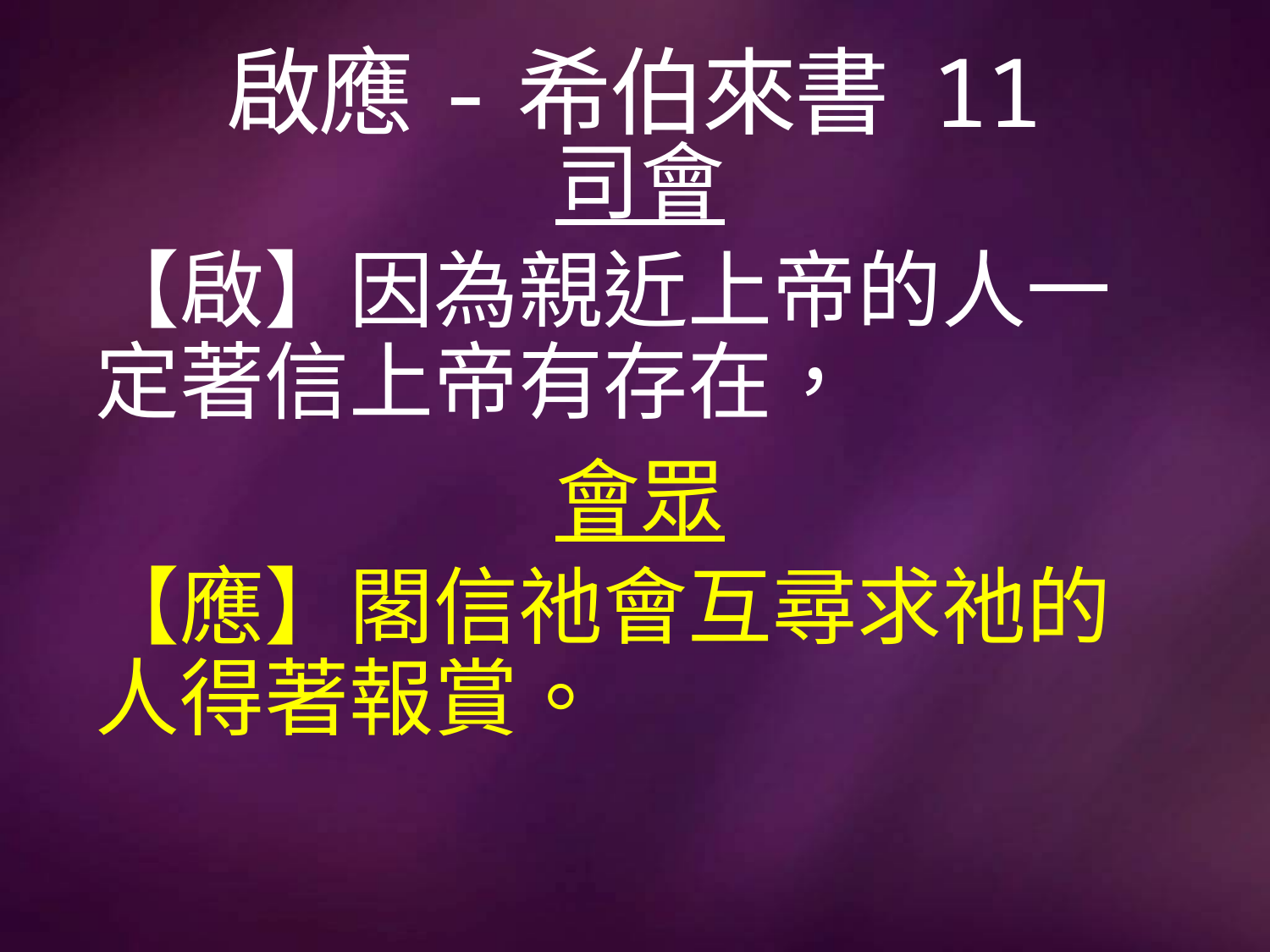

# 啟應-希伯來書 11
司會
【啟】因為親近上帝的人一定著信上帝有存在，

會眾
【應】閣信祂會互尋求祂的人得著報賞。